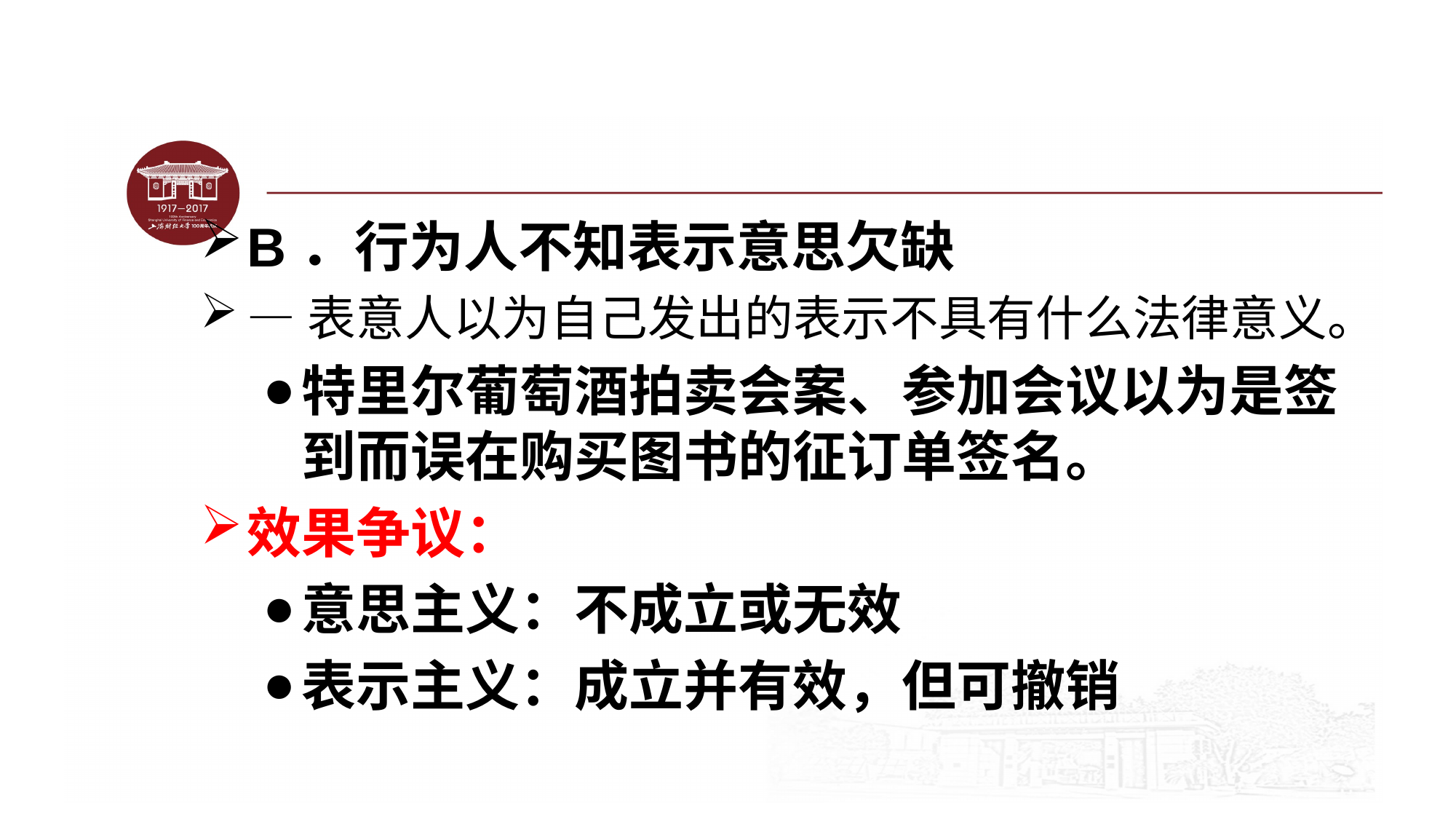

#
B．行为人不知表示意思欠缺
—表意人以为自己发出的表示不具有什么法律意义。
特里尔葡萄酒拍卖会案、参加会议以为是签到而误在购买图书的征订单签名。
效果争议：
意思主义：不成立或无效
表示主义：成立并有效，但可撤销